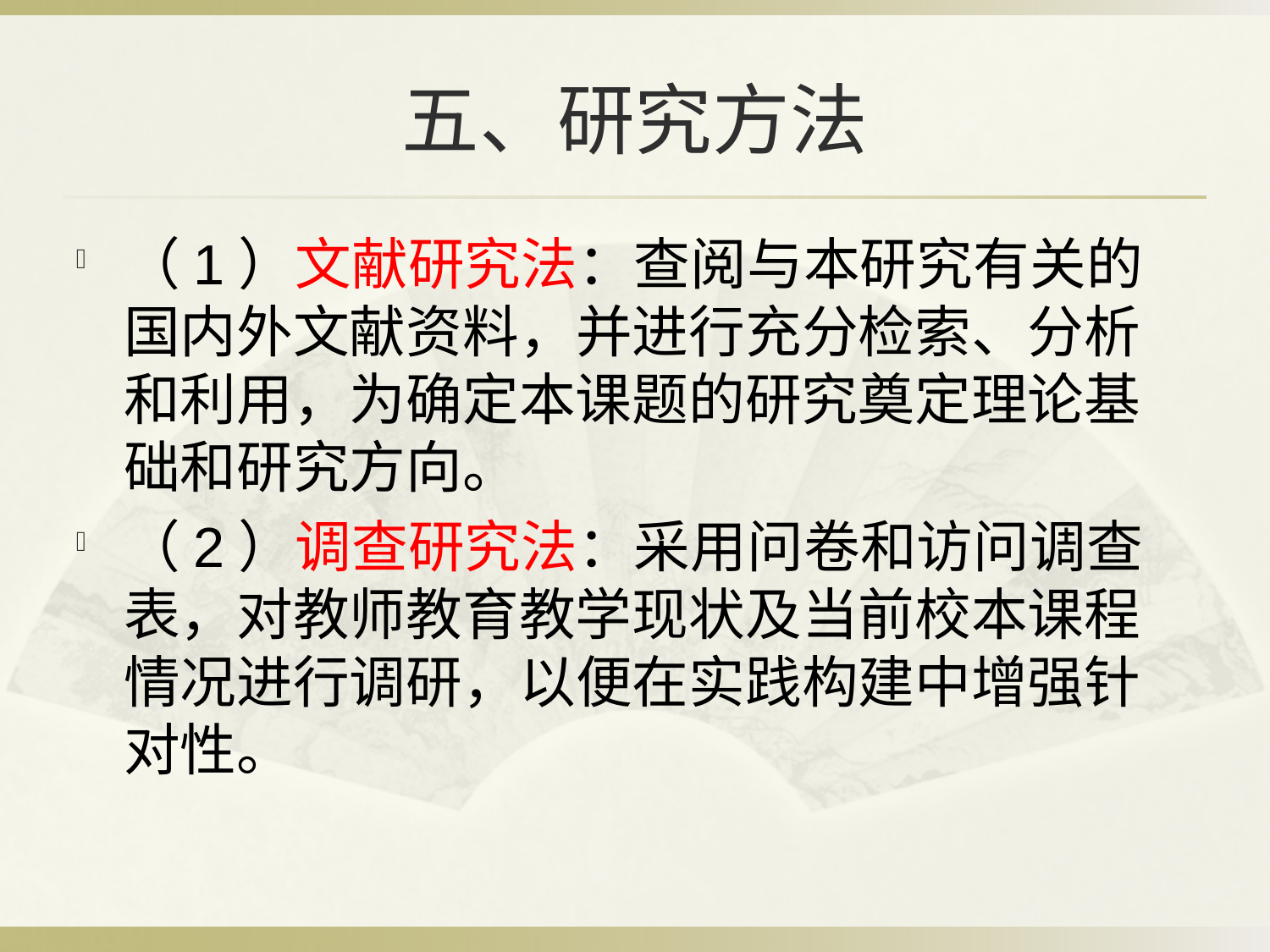

# 五、研究方法
（1）文献研究法：查阅与本研究有关的国内外文献资料，并进行充分检索、分析和利用，为确定本课题的研究奠定理论基础和研究方向。
（2）调查研究法：采用问卷和访问调查表，对教师教育教学现状及当前校本课程情况进行调研，以便在实践构建中增强针对性。